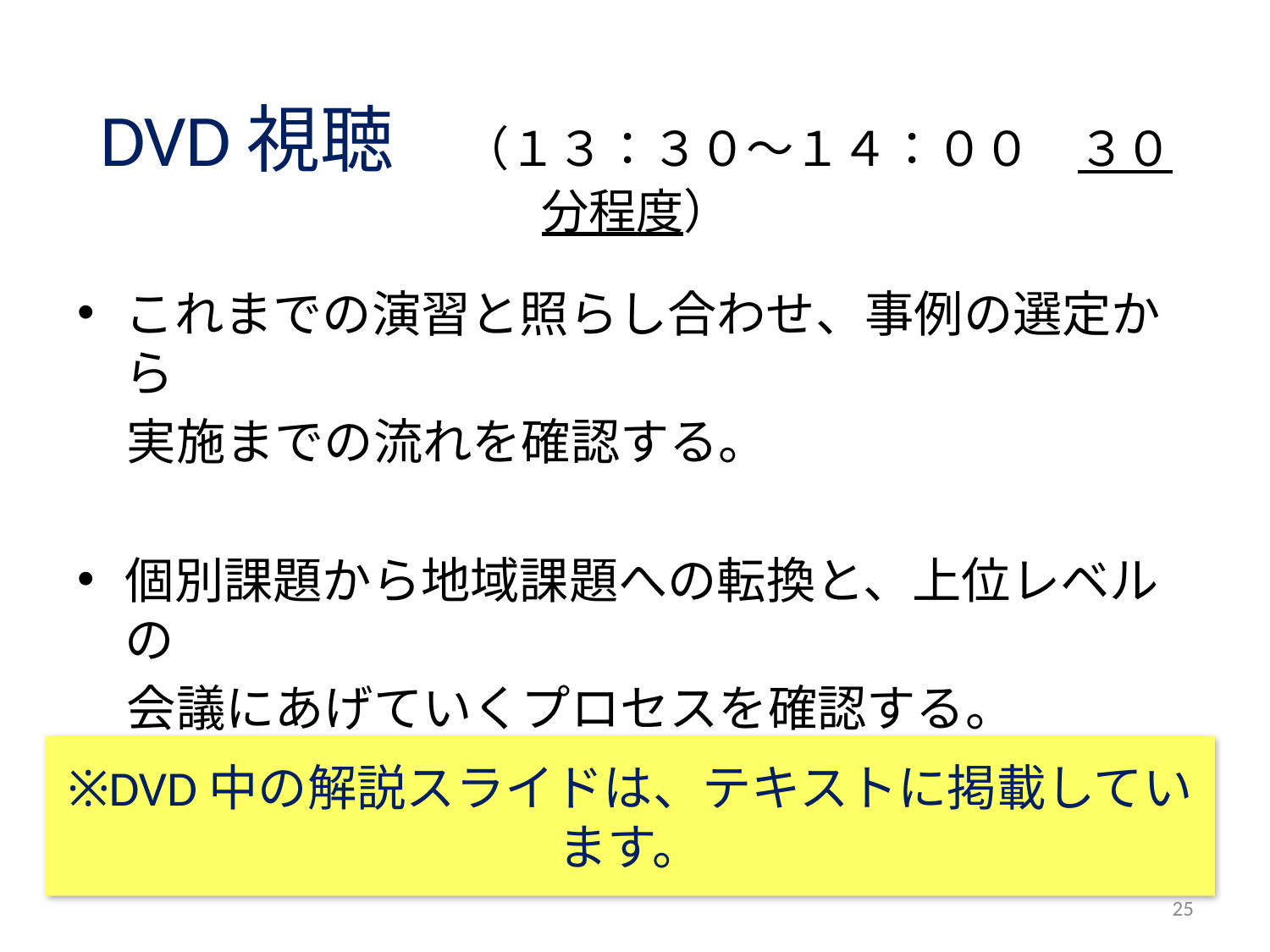

# DVD視聴　（１３：３０～１４：００　３０分程度）
これまでの演習と照らし合わせ、事例の選定から
　実施までの流れを確認する。

個別課題から地域課題への転換と、上位レベルの
　会議にあげていくプロセスを確認する。

※DVD中の解説スライドは、テキストに掲載しています。
25